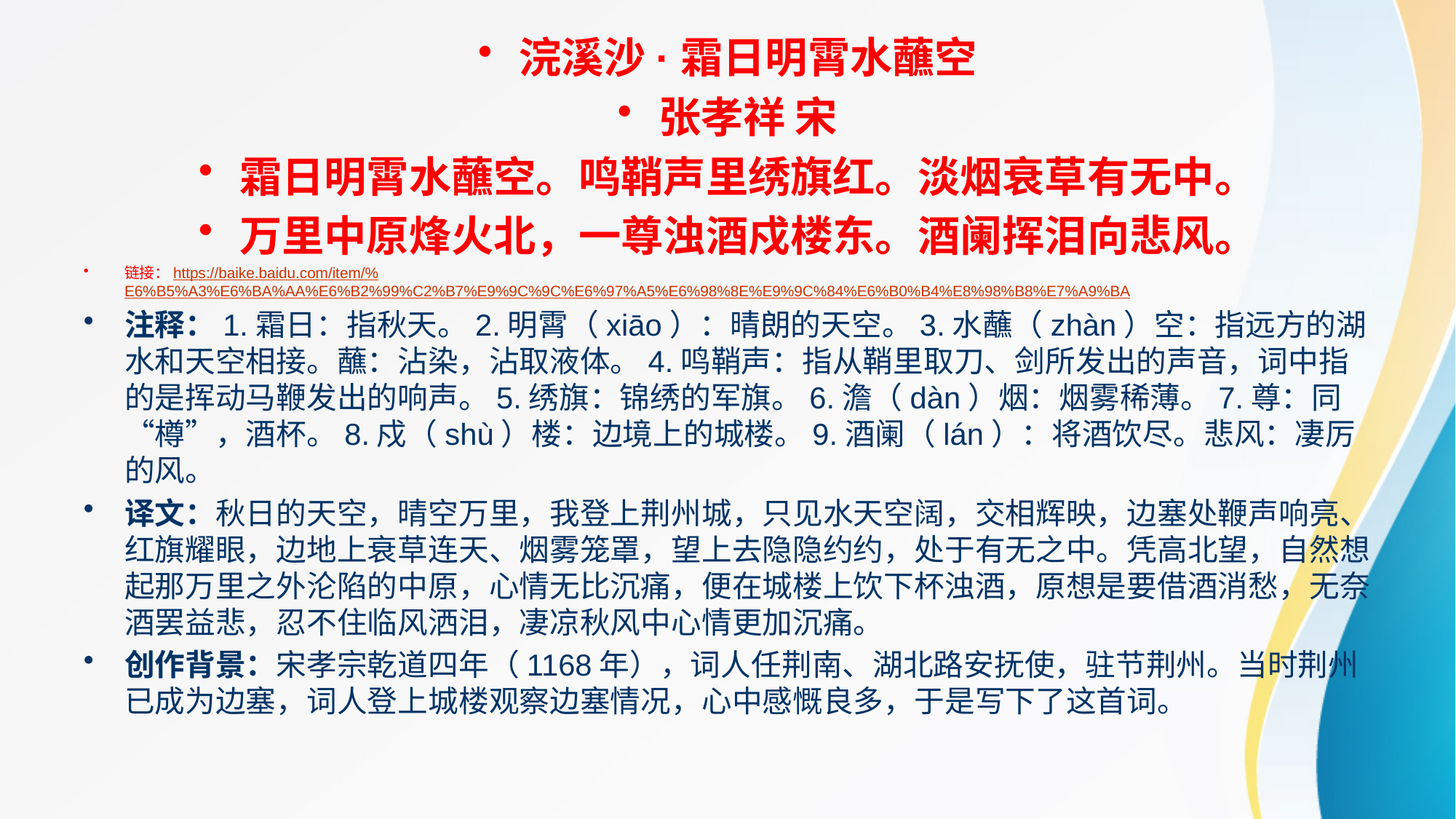

浣溪沙·霜日明霄水蘸空
张孝祥 宋
霜日明霄水蘸空。鸣鞘声里绣旗红。淡烟衰草有无中。
万里中原烽火北，一尊浊酒戍楼东。酒阑挥泪向悲风。
链接：https://baike.baidu.com/item/%E6%B5%A3%E6%BA%AA%E6%B2%99%C2%B7%E9%9C%9C%E6%97%A5%E6%98%8E%E9%9C%84%E6%B0%B4%E8%98%B8%E7%A9%BA
注释：1.霜日：指秋天。2.明霄（xiāo）：晴朗的天空。3.水蘸（zhàn）空：指远方的湖水和天空相接。蘸：沾染，沾取液体。4.鸣鞘声：指从鞘里取刀、剑所发出的声音，词中指的是挥动马鞭发出的响声。5.绣旗：锦绣的军旗。6.澹（dàn）烟：烟雾稀薄。7.尊：同“樽”，酒杯。8.戍（shù）楼：边境上的城楼。9.酒阑（lán）：将酒饮尽。悲风：凄厉的风。
译文：秋日的天空，晴空万里，我登上荆州城，只见水天空阔，交相辉映，边塞处鞭声响亮、红旗耀眼，边地上衰草连天、烟雾笼罩，望上去隐隐约约，处于有无之中。凭高北望，自然想起那万里之外沦陷的中原，心情无比沉痛，便在城楼上饮下杯浊酒，原想是要借酒消愁，无奈酒罢益悲，忍不住临风洒泪，凄凉秋风中心情更加沉痛。
创作背景：宋孝宗乾道四年（1168年），词人任荆南、湖北路安抚使，驻节荆州。当时荆州已成为边塞，词人登上城楼观察边塞情况，心中感慨良多，于是写下了这首词。